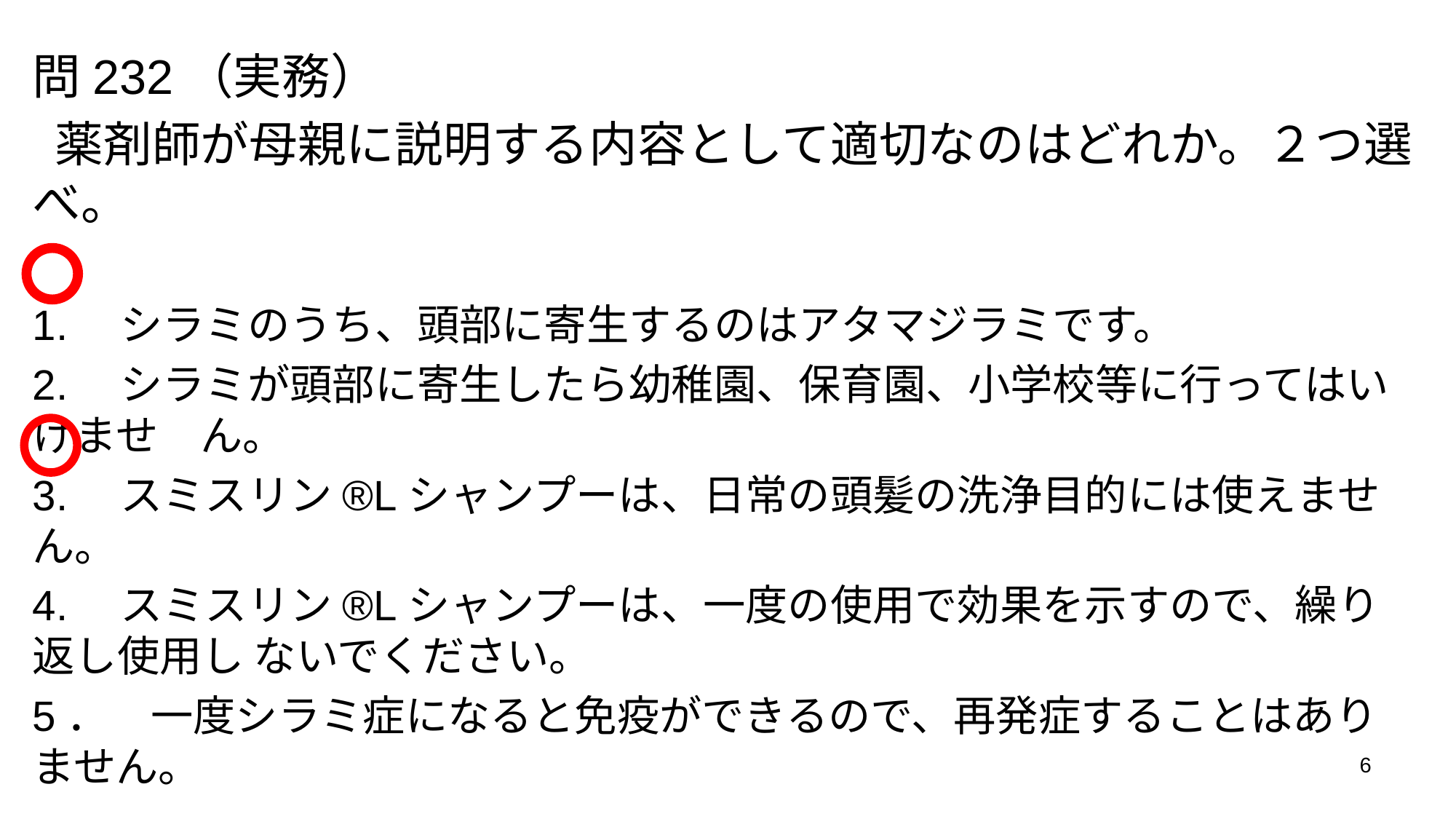

問232（実務）
 薬剤師が母親に説明する内容として適切なのはどれか。２つ選べ。

1.　シラミのうち、頭部に寄生するのはアタマジラミです。
2.　シラミが頭部に寄生したら幼稚園、保育園、小学校等に行ってはいけませ　ん。
3.　スミスリン®Lシャンプーは、日常の頭髪の洗浄目的には使えません。
4.　スミスリン®Lシャンプーは、一度の使用で効果を示すので、繰り返し使用し ないでください。
5．　一度シラミ症になると免疫ができるので、再発症することはありません。

6